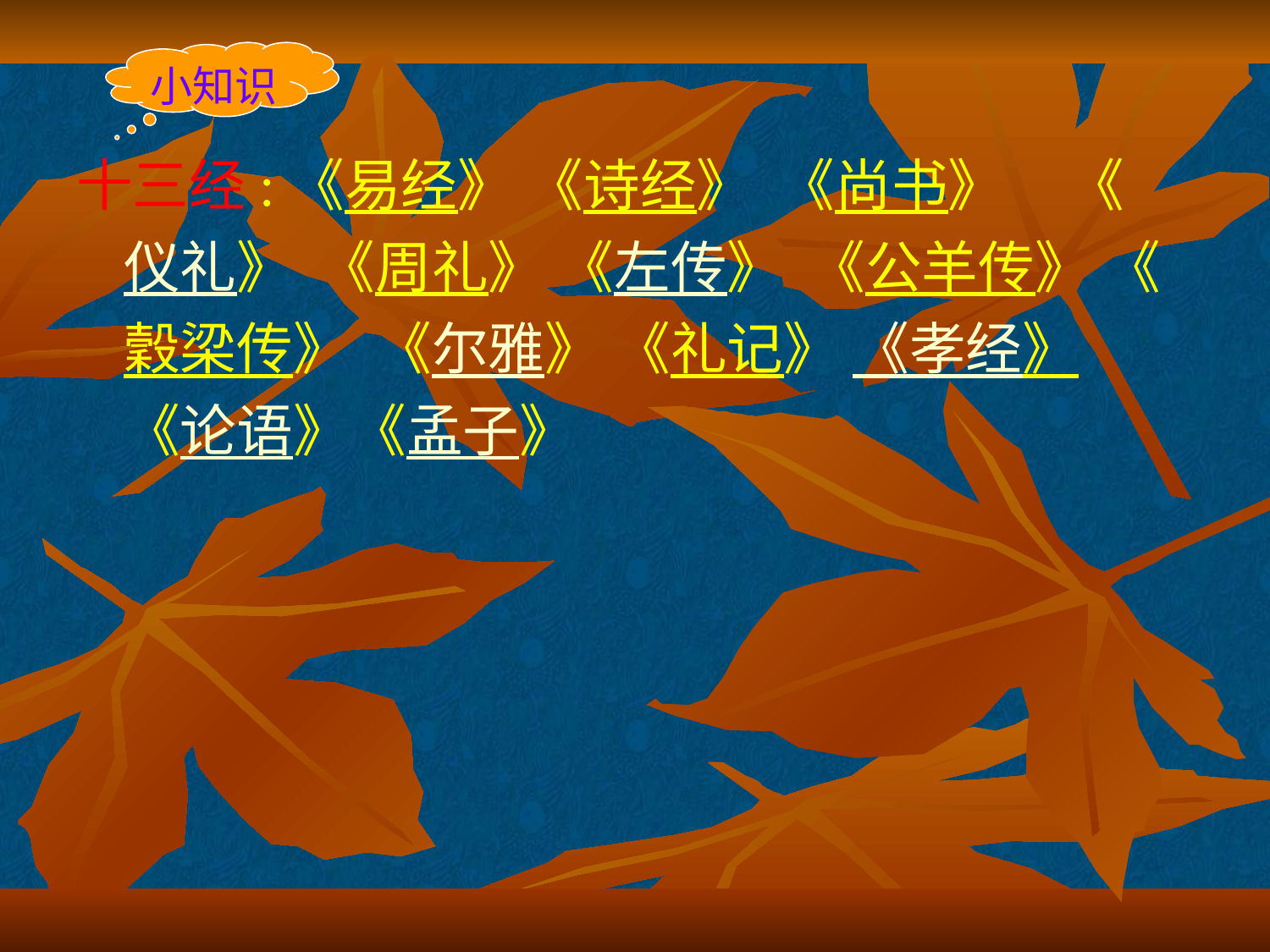

小知识
十三经:《易经》 《诗经》  《尚书》     《仪礼》  《周礼》 《左传》  《公羊传》 《穀梁传》  《尔雅》 《礼记》 《孝经》     《论语》《孟子》